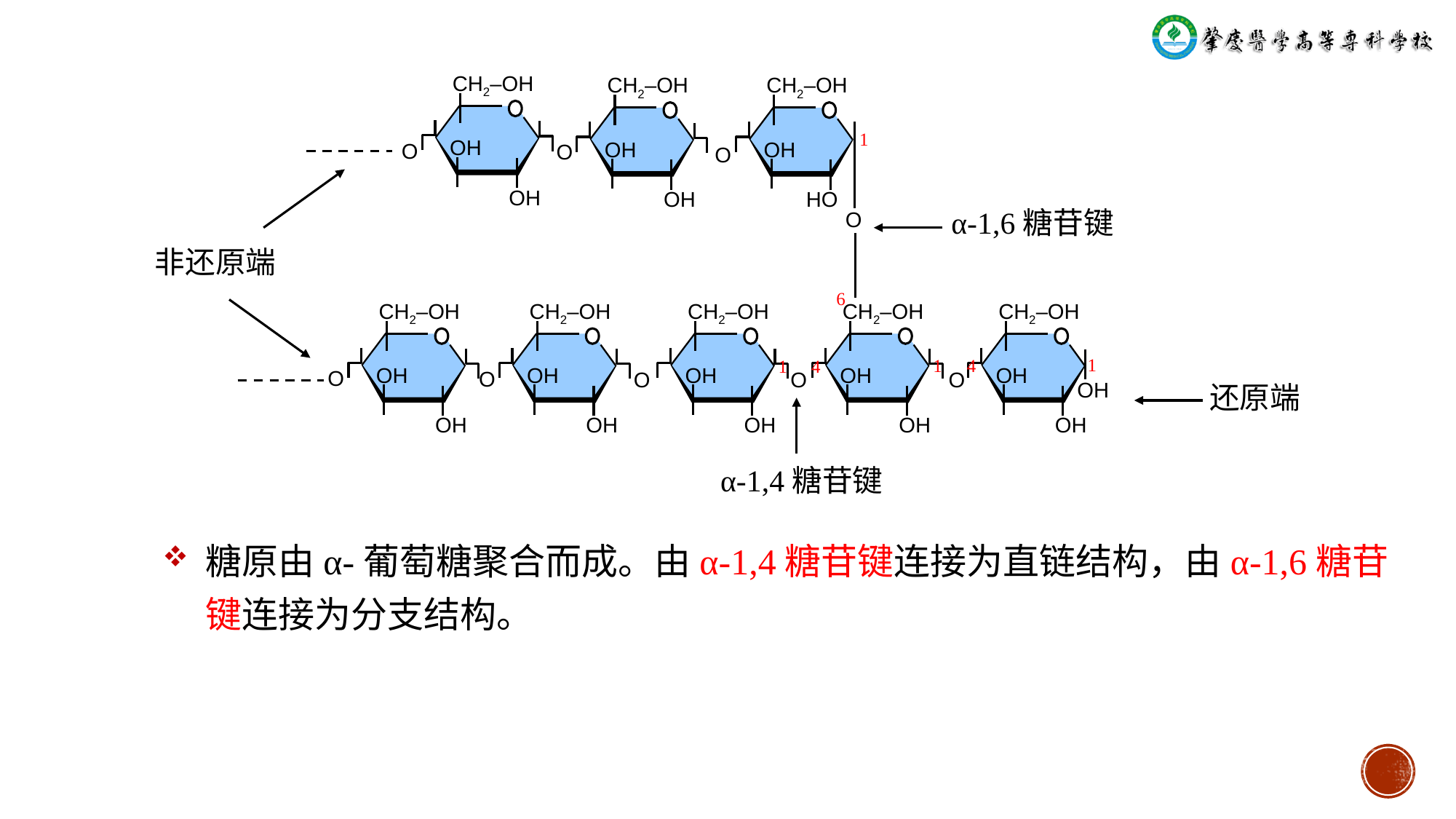

CH2‒OH

OH

OH
CH2‒OH

OH

OH
CH2‒OH

OH

HO
1
O
O
O
α-1,6糖苷键
O
非还原端
6
CH2‒OH

OH

OH
CH2‒OH

OH

OH
CH2‒OH

OH

OH
CH2‒OH

OH

OH
CH2‒OH

OH

OH
1
1
4
4
1
O
O
O
O
O
还原端
OH
α-1,4糖苷键
糖原由α-葡萄糖聚合而成。由α-1,4糖苷键连接为直链结构，由α-1,6糖苷键连接为分支结构。